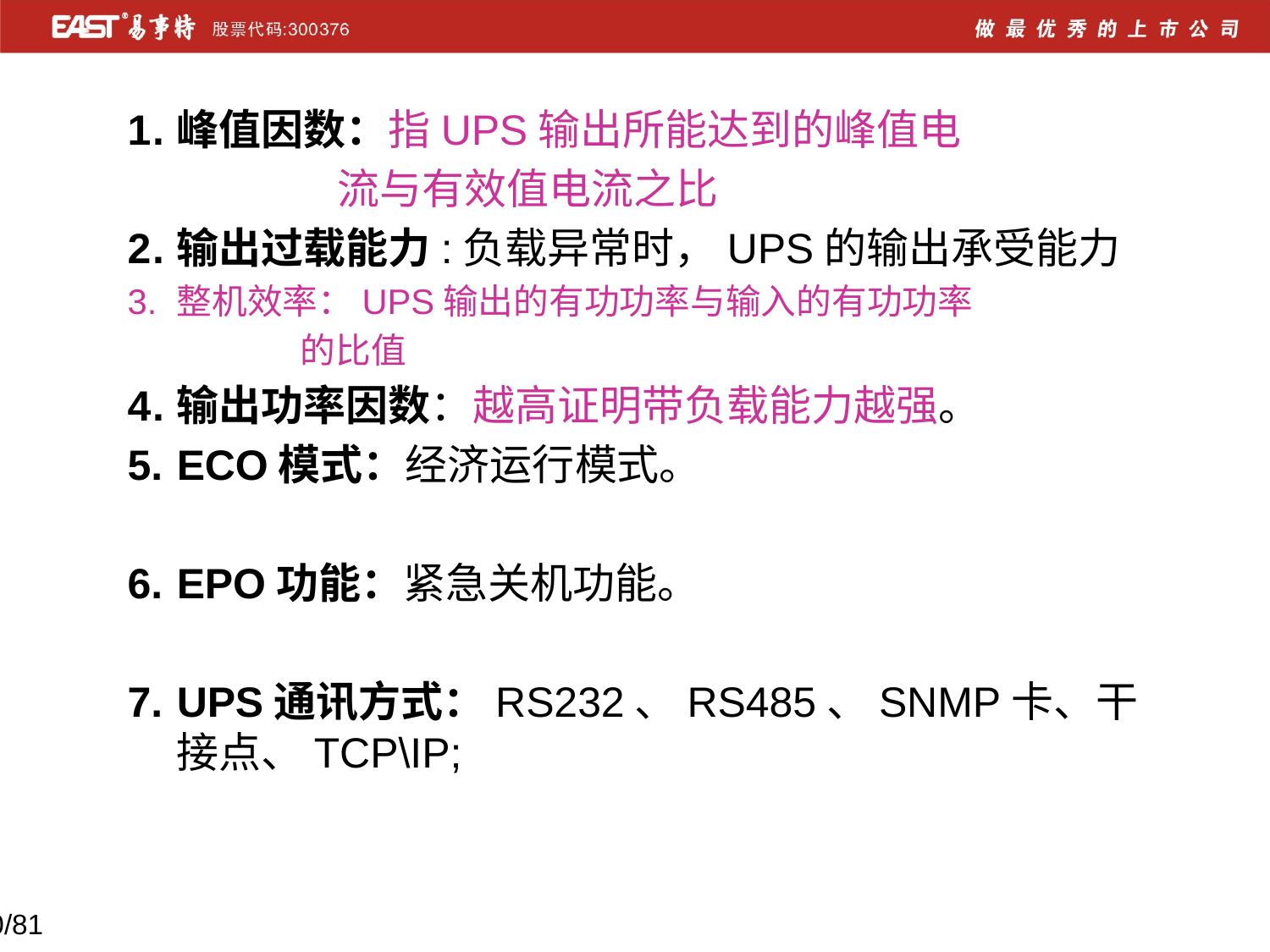

峰值因数：指UPS输出所能达到的峰值电
                     流与有效值电流之比
输出过载能力:负载异常时，UPS的输出承受能力
整机效率：UPS输出的有功功率与输入的有功功率
                     的比值
输出功率因数：越高证明带负载能力越强。
ECO模式：经济运行模式。

EPO功能：紧急关机功能。

UPS通讯方式：RS232、RS485、SNMP卡、干接点、TCP\IP;